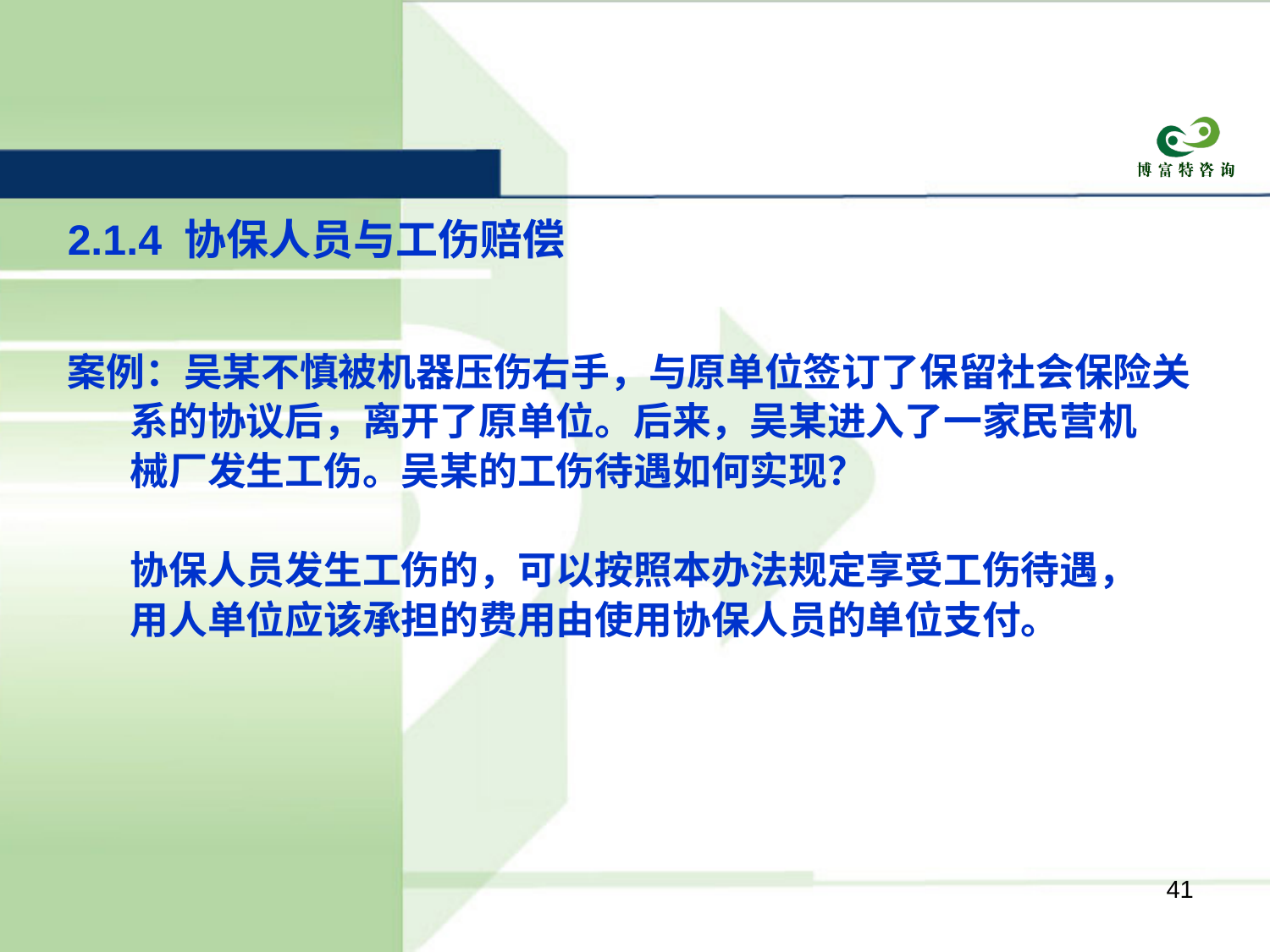

2.1.4 协保人员与工伤赔偿

案例：吴某不慎被机器压伤右手，与原单位签订了保留社会保险关
      系的协议后，离开了原单位。后来，吴某进入了一家民营机
      械厂发生工伤。吴某的工伤待遇如何实现？

      协保人员发生工伤的，可以按照本办法规定享受工伤待遇，
      用人单位应该承担的费用由使用协保人员的单位支付。
41